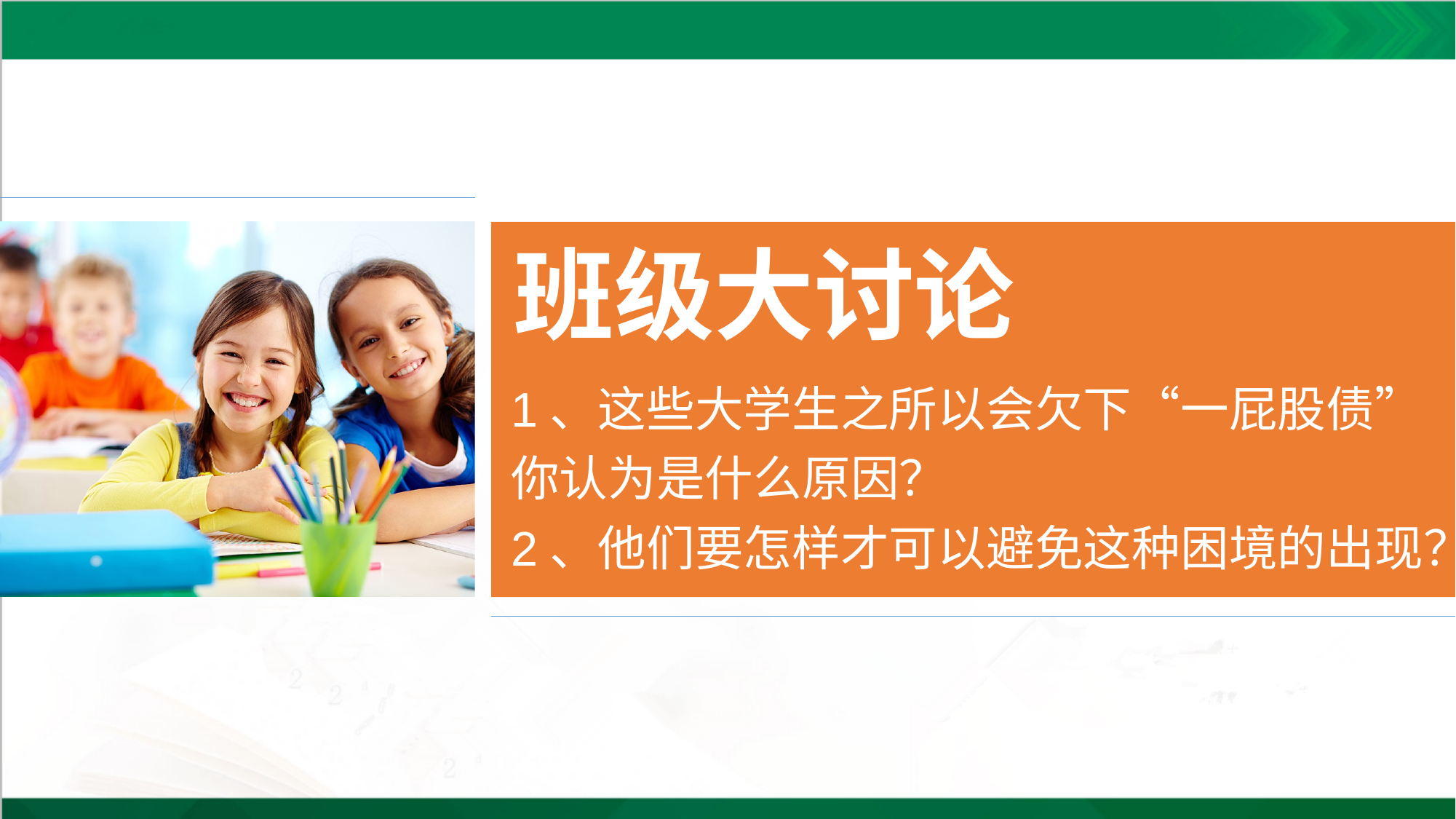

班级大讨论
1、这些大学生之所以会欠下“一屁股债”你认为是什么原因？
2、他们要怎样才可以避免这种困境的出现？